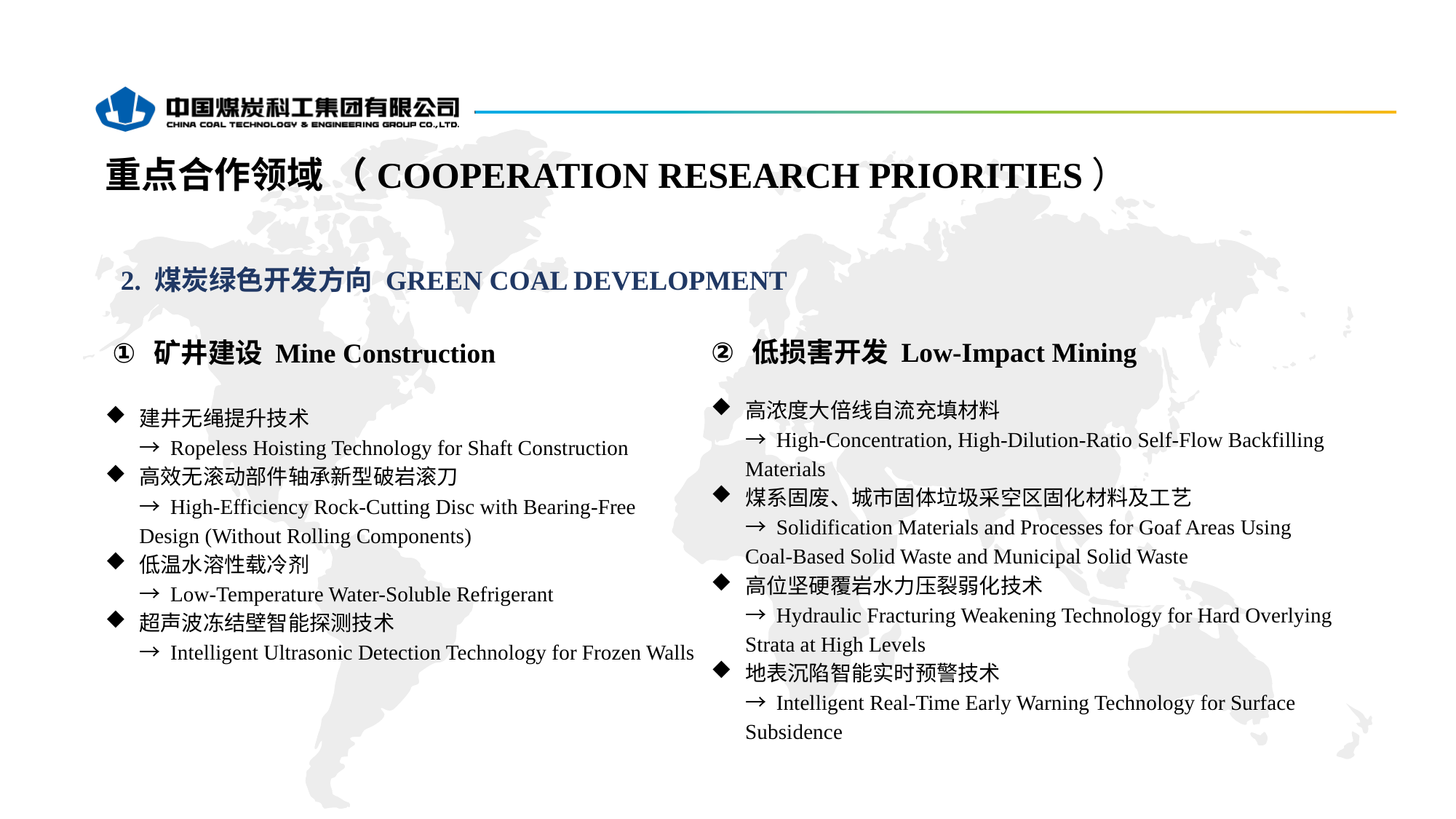

重点合作领域 （COOPERATION RESEARCH PRIORITIES）
2. 煤炭绿色开发方向 GREEN COAL DEVELOPMENT
低损害开发 Low-Impact Mining
矿井建设 Mine Construction
高浓度大倍线自流充填材料
→ High-Concentration, High-Dilution-Ratio Self-Flow Backfilling Materials
煤系固废、城市固体垃圾采空区固化材料及工艺
→ Solidification Materials and Processes for Goaf Areas Using Coal-Based Solid Waste and Municipal Solid Waste
高位坚硬覆岩水力压裂弱化技术
→ Hydraulic Fracturing Weakening Technology for Hard Overlying Strata at High Levels
地表沉陷智能实时预警技术
→ Intelligent Real-Time Early Warning Technology for Surface Subsidence
建井无绳提升技术
→ Ropeless Hoisting Technology for Shaft Construction
高效无滚动部件轴承新型破岩滚刀
→ High-Efficiency Rock-Cutting Disc with Bearing-Free Design (Without Rolling Components)
低温水溶性载冷剂
→ Low-Temperature Water-Soluble Refrigerant
超声波冻结壁智能探测技术
→ Intelligent Ultrasonic Detection Technology for Frozen Walls